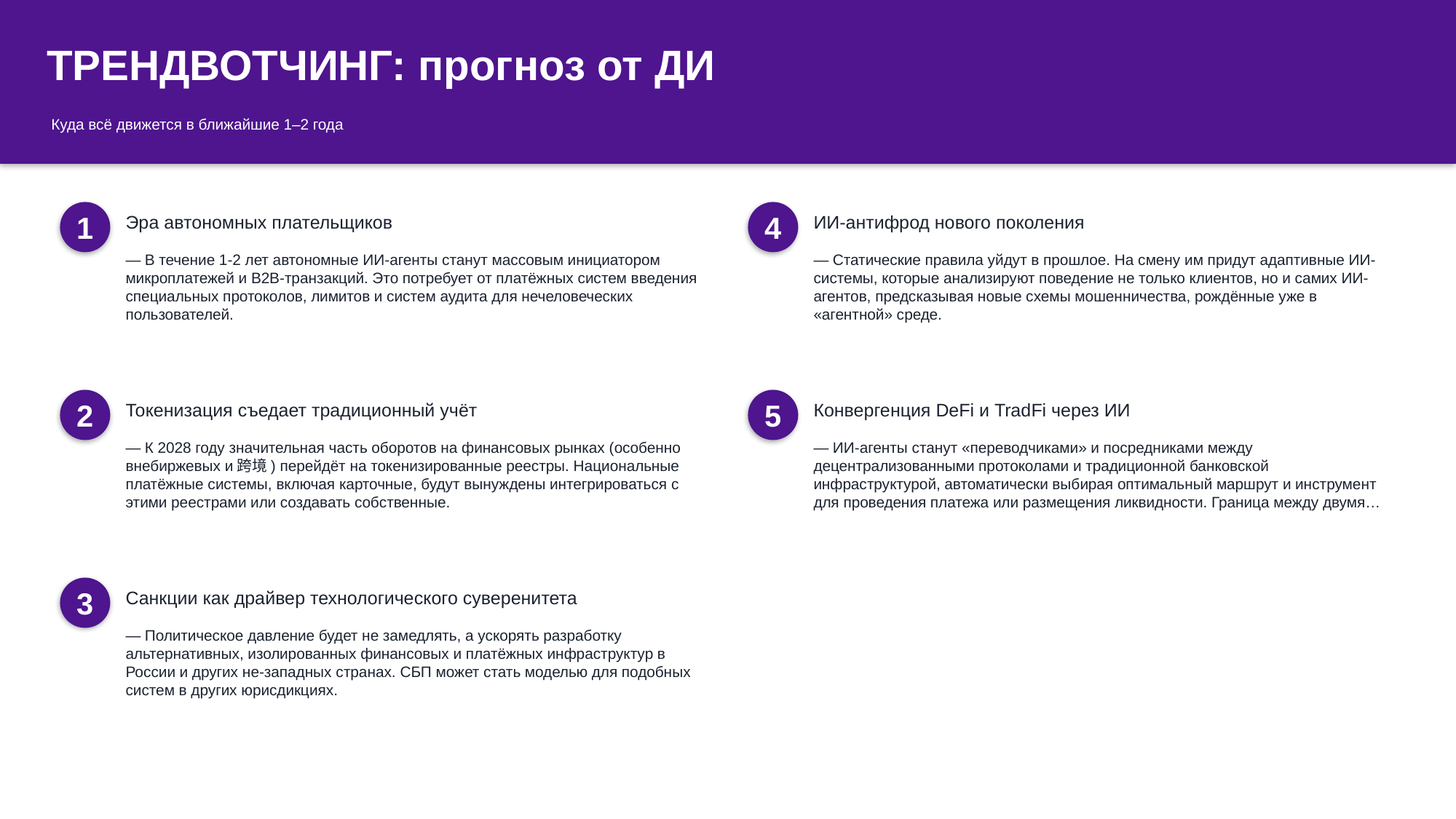

ТРЕНДВОТЧИНГ: прогноз от ДИ
Куда всё движется в ближайшие 1–2 года
1
4
Эра автономных плательщиков
ИИ-антифрод нового поколения
— В течение 1-2 лет автономные ИИ-агенты станут массовым инициатором микроплатежей и B2B-транзакций. Это потребует от платёжных систем введения специальных протоколов, лимитов и систем аудита для нечеловеческих пользователей.
— Статические правила уйдут в прошлое. На смену им придут адаптивные ИИ-системы, которые анализируют поведение не только клиентов, но и самих ИИ-агентов, предсказывая новые схемы мошенничества, рождённые уже в «агентной» среде.
2
5
Токенизация съедает традиционный учёт
Конвергенция DeFi и TradFi через ИИ
— К 2028 году значительная часть оборотов на финансовых рынках (особенно внебиржевых и跨境) перейдёт на токенизированные реестры. Национальные платёжные системы, включая карточные, будут вынуждены интегрироваться с этими реестрами или создавать собственные.
— ИИ-агенты станут «переводчиками» и посредниками между децентрализованными протоколами и традиционной банковской инфраструктурой, автоматически выбирая оптимальный маршрут и инструмент для проведения платежа или размещения ликвидности. Граница между двумя…
3
Санкции как драйвер технологического суверенитета
— Политическое давление будет не замедлять, а ускорять разработку альтернативных, изолированных финансовых и платёжных инфраструктур в России и других не-западных странах. СБП может стать моделью для подобных систем в других юрисдикциях.